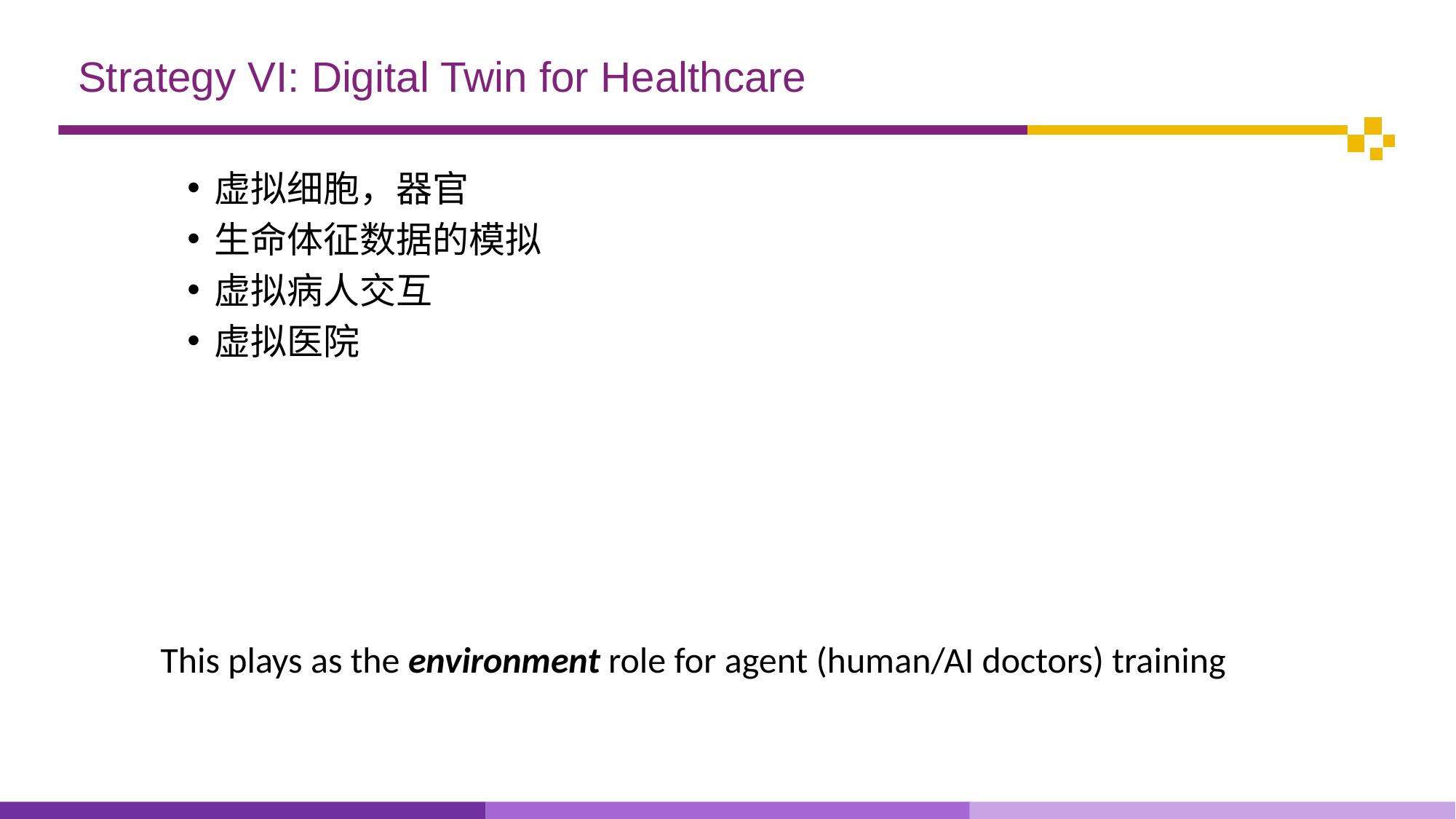

# Strategy VI: Digital Twin for Healthcare
虚拟细胞，器官
生命体征数据的模拟
虚拟病人交互
虚拟医院

This plays as the environment role for agent (human/AI doctors) training